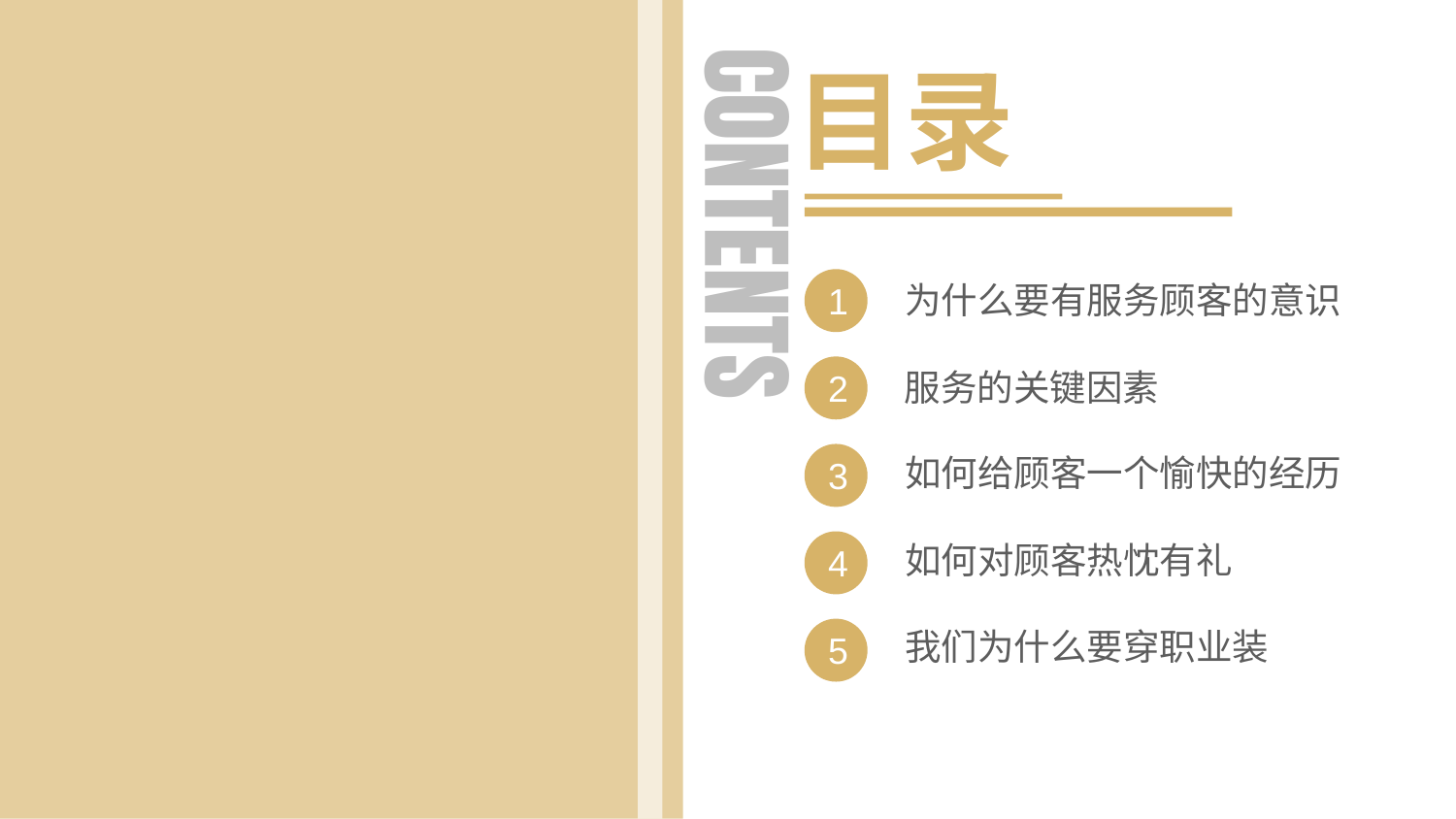

CONTENTS
目录

1
为什么要有服务顾客的意识
2
服务的关键因素
如何给顾客一个愉快的经历
3
如何对顾客热忱有礼
4
我们为什么要穿职业装
5